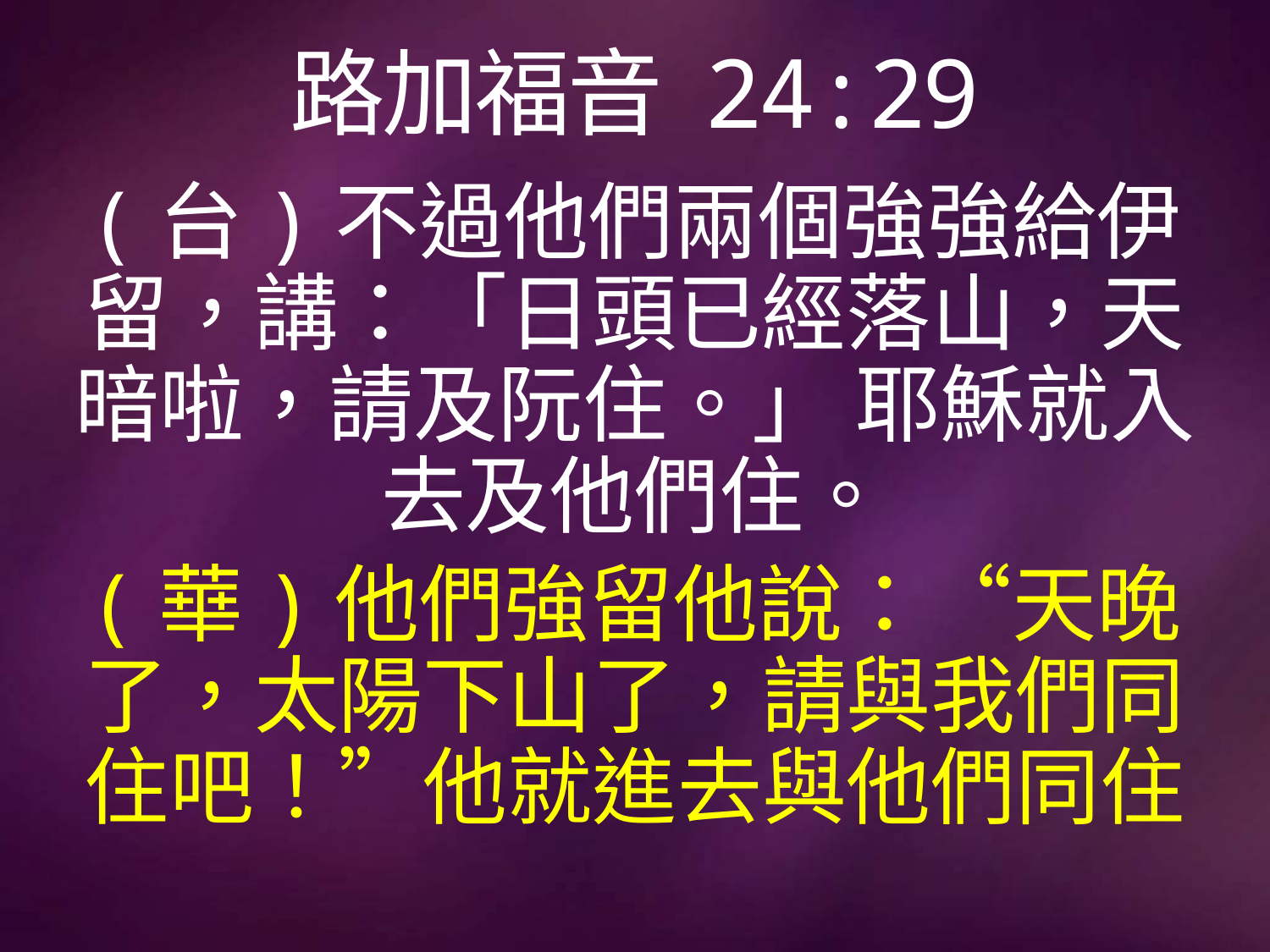

# 路加福音 24:29
(台)不過他們兩個強強給伊留，講：「日頭已經落山，天暗啦，請及阮住。」 耶穌就入去及他們住。
(華)他們強留他說：“天晚了，太陽下山了，請與我們同住吧！”他就進去與他們同住